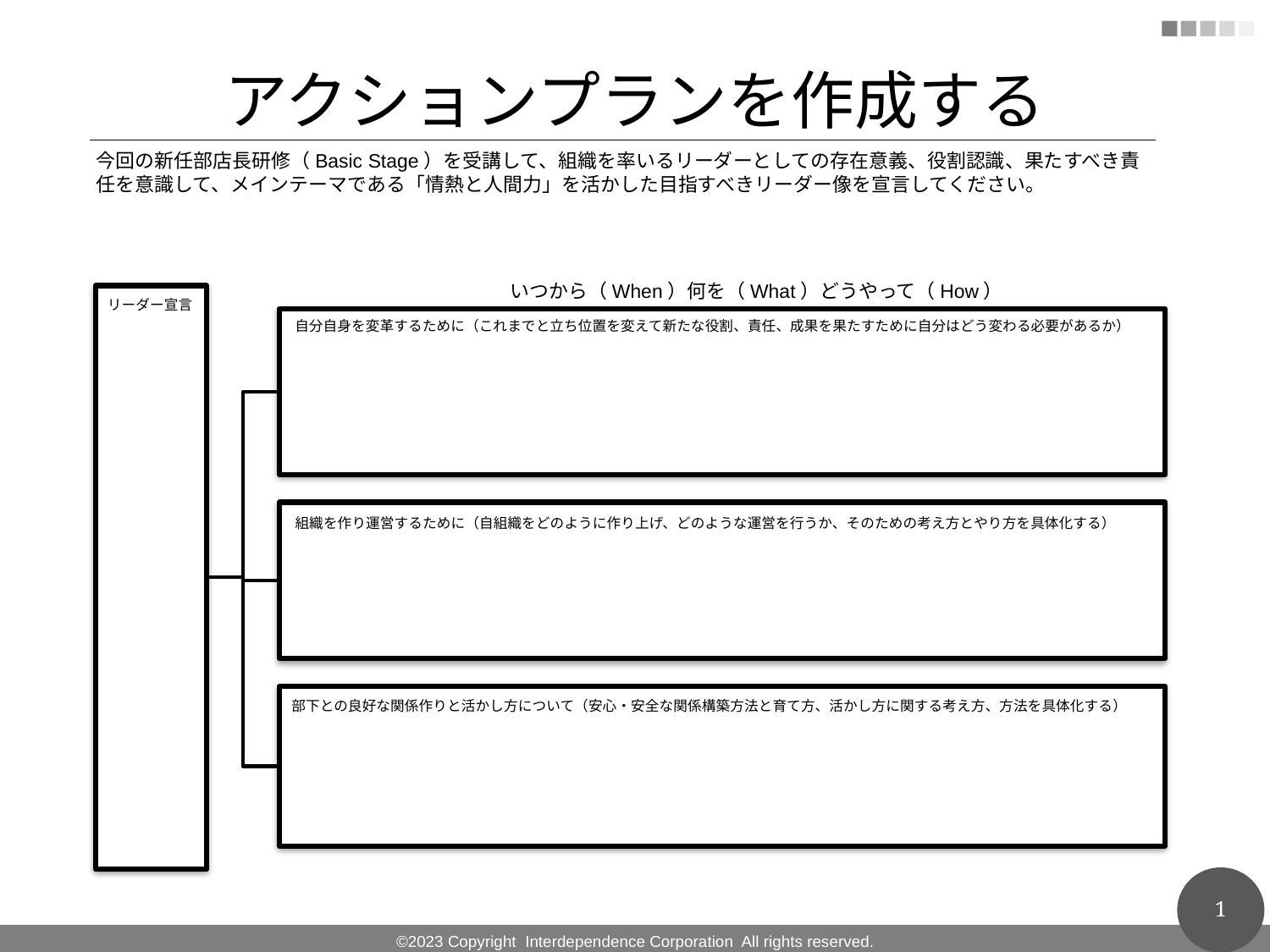

アクションプランを作成する
今回の新任部店長研修（Basic Stage）を受講して、組織を率いるリーダーとしての存在意義、役割認識、果たすべき責任を意識して、メインテーマである「情熱と人間力」を活かした目指すべきリーダー像を宣言してください。

いつから（When）何を（What）どうやって（How）
リーダー宣言
自分自身を変革するために（これまでと立ち位置を変えて新たな役割、責任、成果を果たすために自分はどう変わる必要があるか）
組織を作り運営するために（自組織をどのように作り上げ、どのような運営を行うか、そのための考え方とやり方を具体化する）
部下との良好な関係作りと活かし方について（安心・安全な関係構築方法と育て方、活かし方に関する考え方、方法を具体化する）